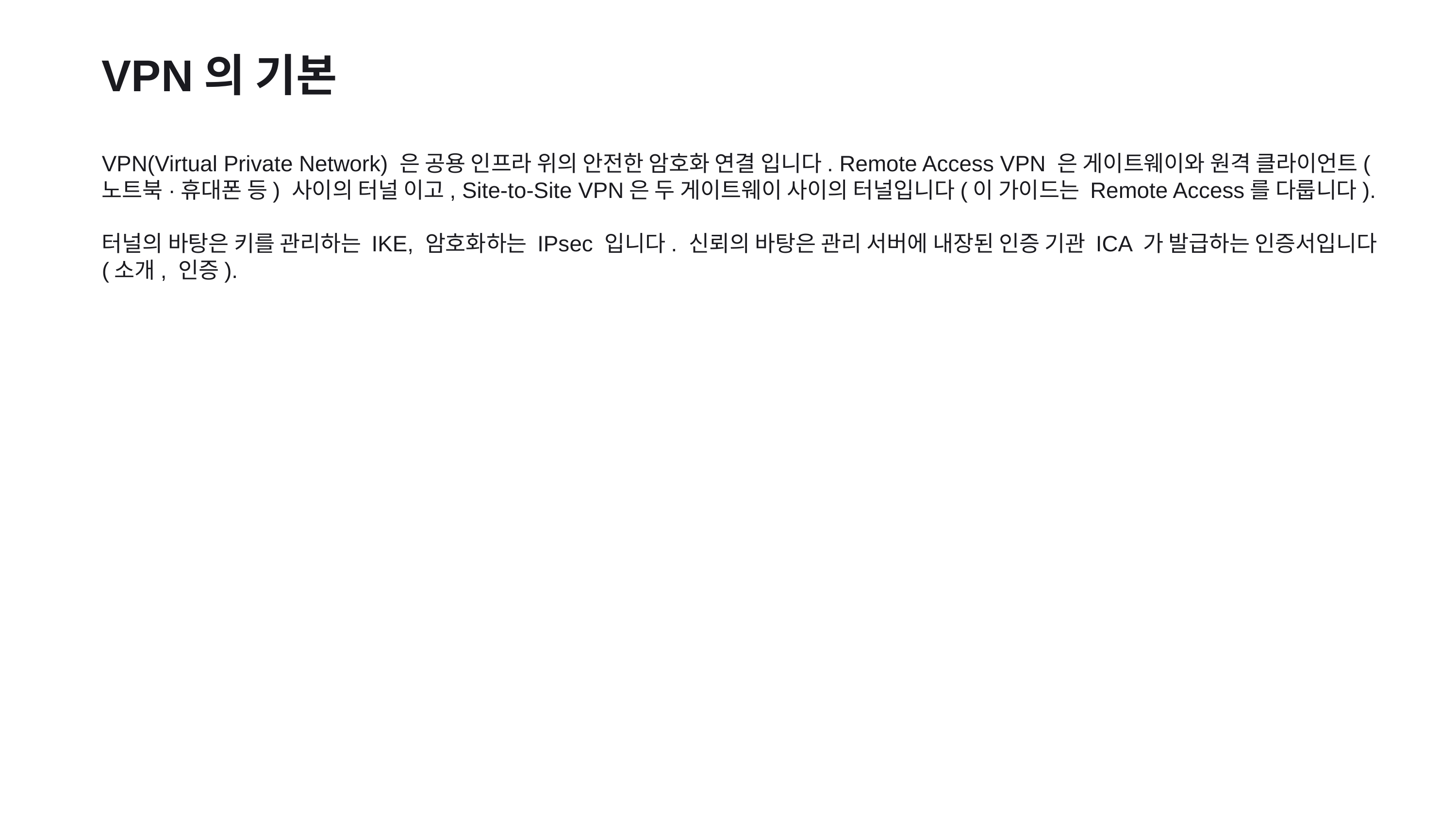

VPN의 기본
VPN(Virtual Private Network) 은 공용 인프라 위의 안전한 암호화 연결 입니다. Remote Access VPN 은 게이트웨이와 원격 클라이언트(노트북·휴대폰 등) 사이의 터널 이고, Site-to-Site VPN은 두 게이트웨이 사이의 터널입니다(이 가이드는 Remote Access를 다룹니다).

터널의 바탕은 키를 관리하는 IKE, 암호화하는 IPsec 입니다. 신뢰의 바탕은 관리 서버에 내장된 인증 기관 ICA 가 발급하는 인증서입니다(소개, 인증).